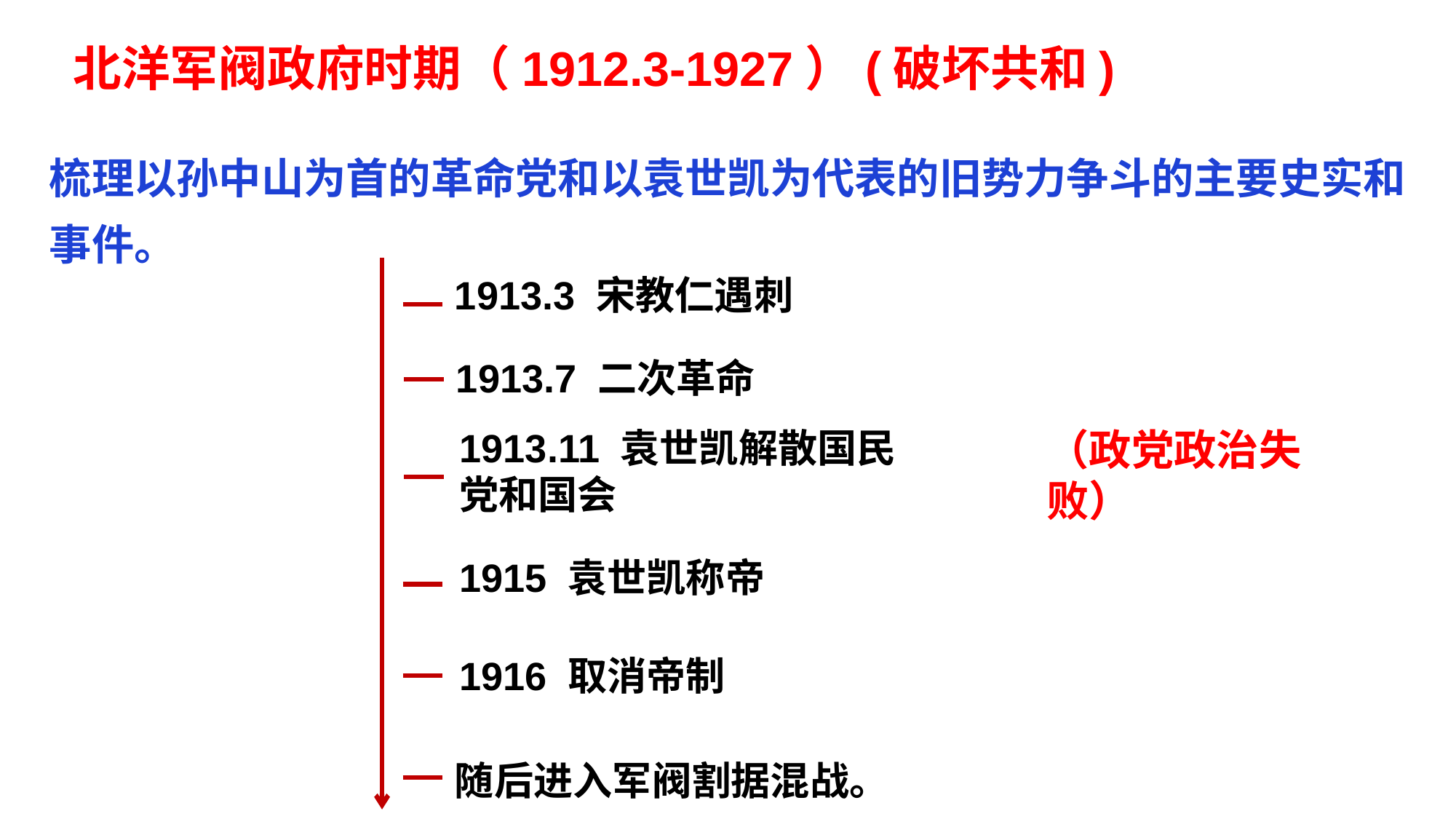

北洋军阀政府时期（1912.3-1927）(破坏共和)
梳理以孙中山为首的革命党和以袁世凯为代表的旧势力争斗的主要史实和事件。
1913.3 宋教仁遇刺
1913.7 二次革命
1913.11 袁世凯解散国民党和国会
1915 袁世凯称帝
1916 取消帝制
随后进入军阀割据混战。
（政党政治失败）